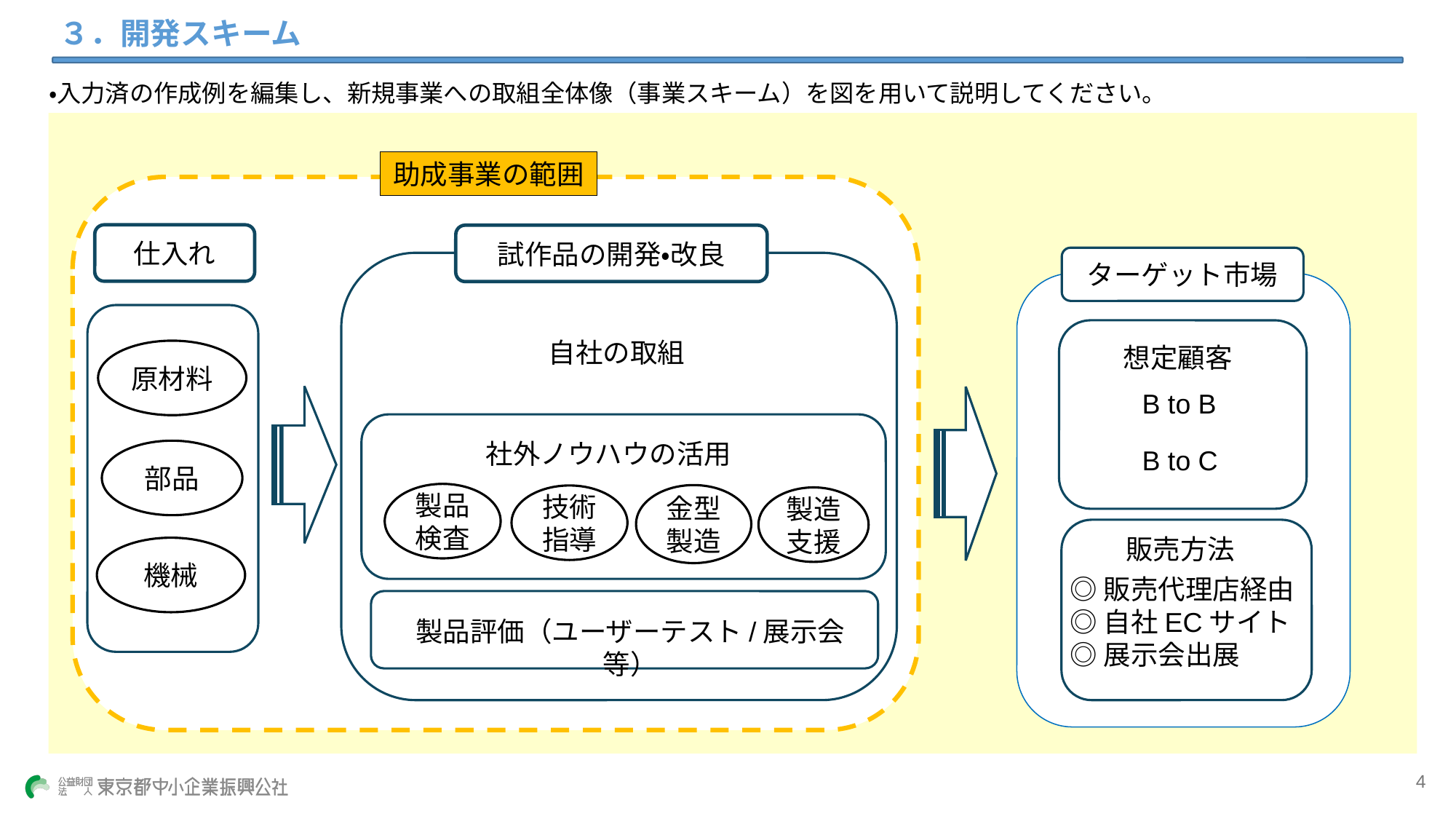

助成事業の範囲

仕入れ
試作品の開発・改良
ターゲット市場

自社の取組
想定顧客
原材料
B to B

社外ノウハウの活用
B to C
部品
製品検査
金型製造
技術指導
製造支援

販売方法
機械
◎販売代理店経由
◎自社ECサイト
◎展示会出展

製品評価（ユーザーテスト/展示会等）
4